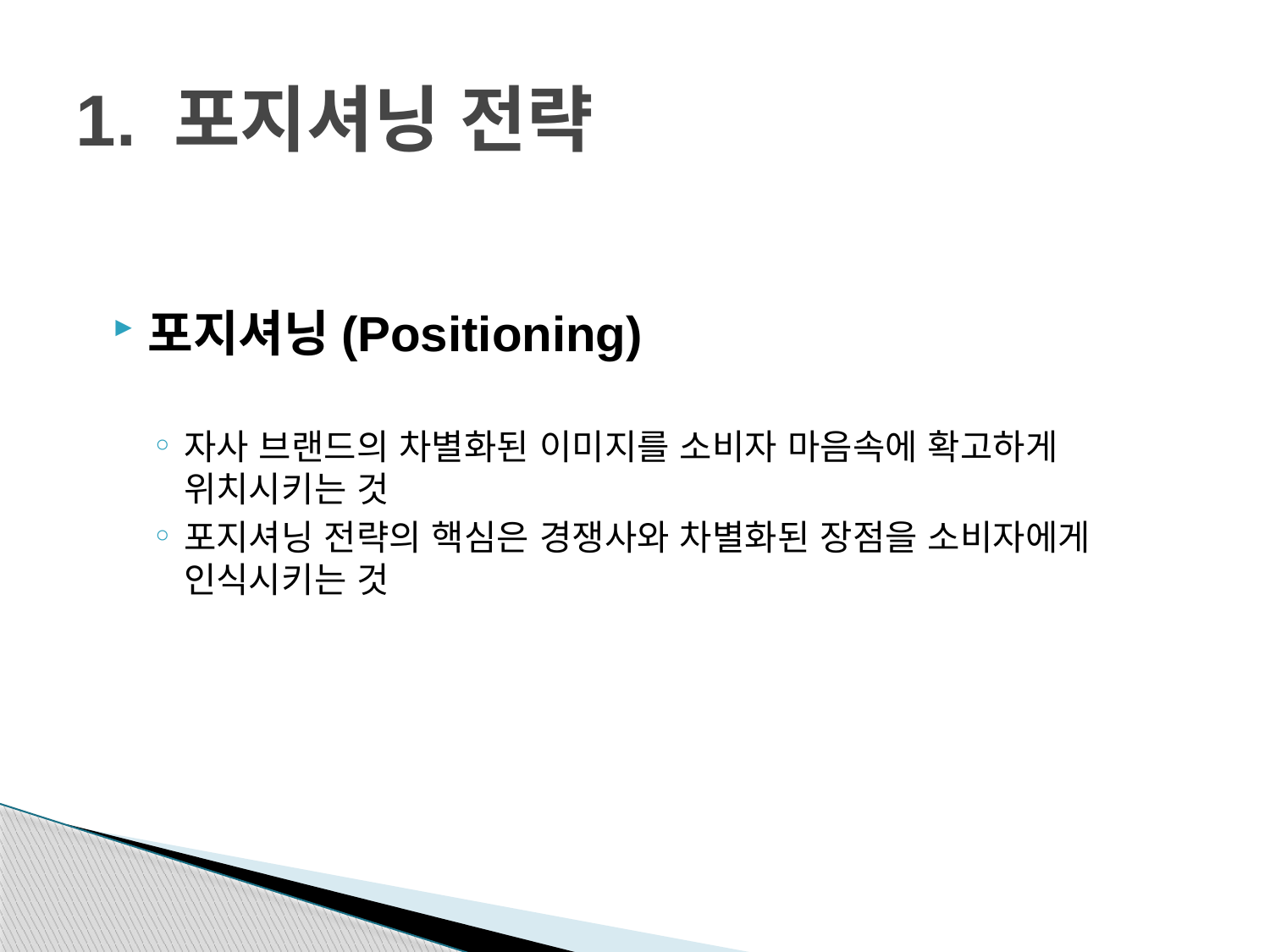

# 1. 포지셔닝 전략
포지셔닝(Positioning)

자사 브랜드의 차별화된 이미지를 소비자 마음속에 확고하게 위치시키는 것
포지셔닝 전략의 핵심은 경쟁사와 차별화된 장점을 소비자에게 인식시키는 것